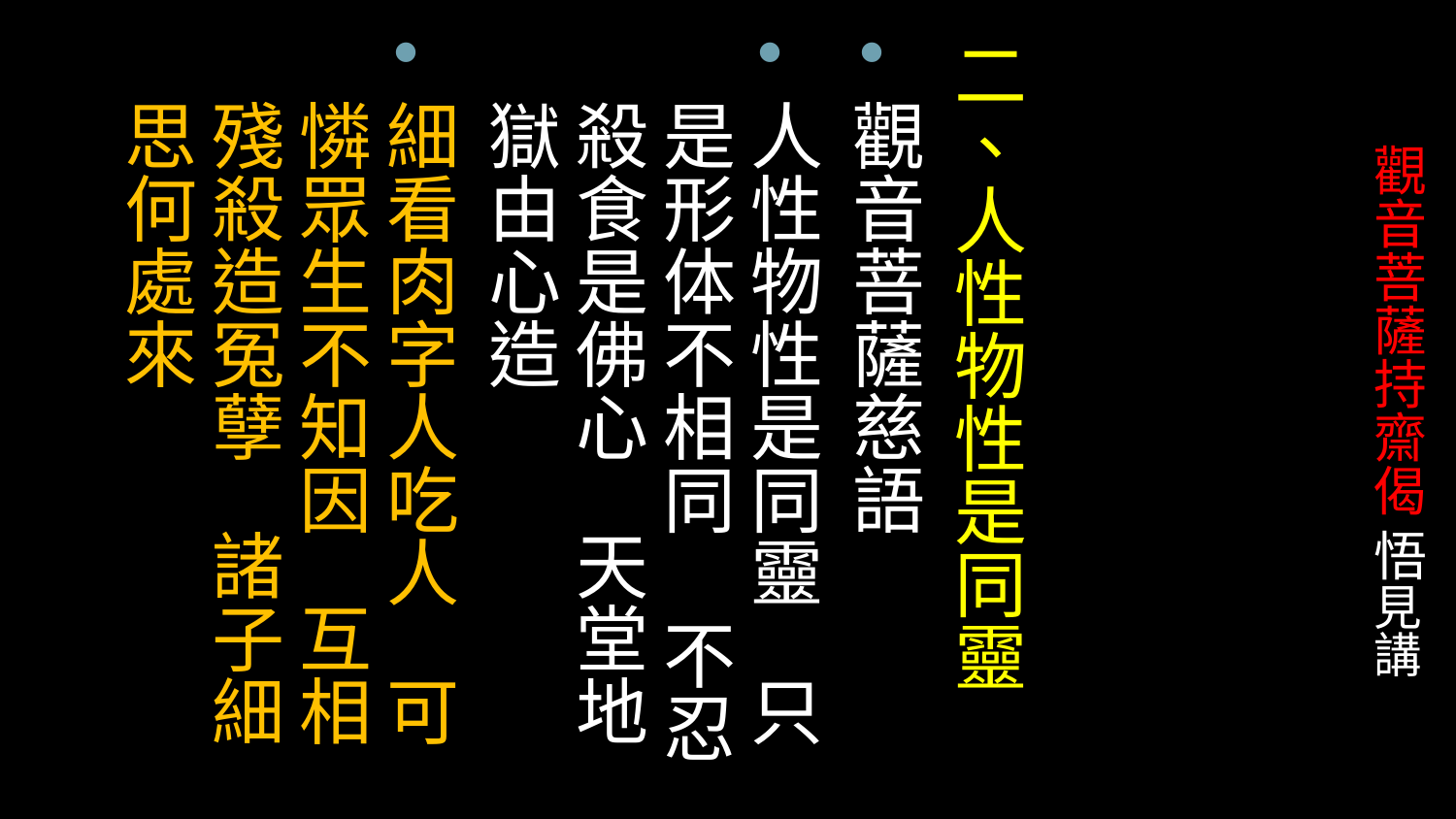

二、人性物性是同靈
觀音菩薩慈語
人性物性是同靈    只是形体不相同     不忍殺食是佛心    天堂地獄由心造
細看肉字人吃人    可憐眾生不知因    互相殘殺造冤孽    諸子細思何處來

# 觀音菩薩持齋偈 悟見講